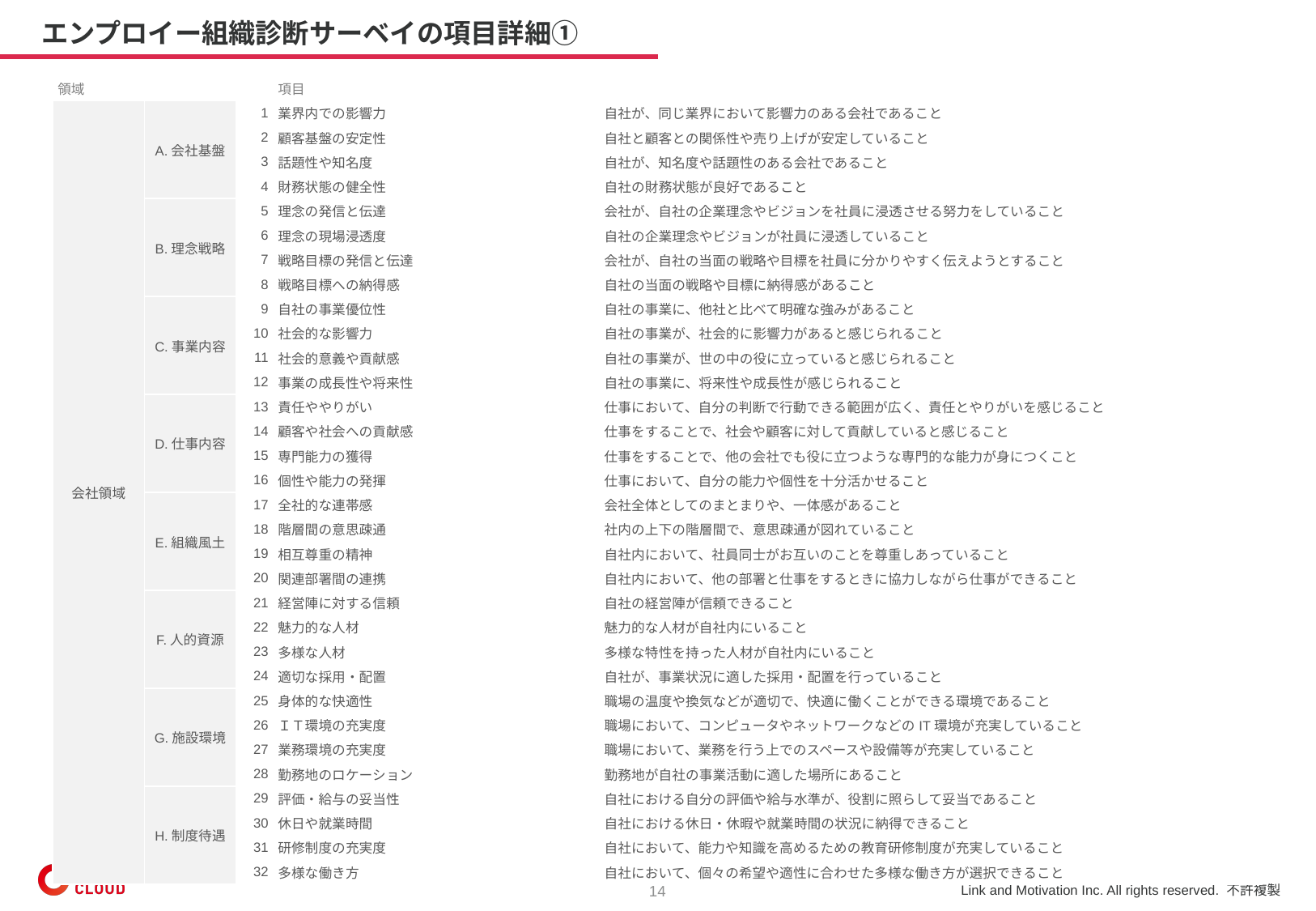

エンプロイー組織診断サーベイの項目詳細①
| 領域 |  |  | 項目 |  |
| --- | --- | --- | --- | --- |
| 会社領域 | A.会社基盤 | 1 | 業界内での影響力 | 自社が、同じ業界において影響力のある会社であること |
|  |  | 2 | 顧客基盤の安定性 | 自社と顧客との関係性や売り上げが安定していること |
|  |  | 3 | 話題性や知名度 | 自社が、知名度や話題性のある会社であること |
|  |  | 4 | 財務状態の健全性 | 自社の財務状態が良好であること |
|  | B.理念戦略 | 5 | 理念の発信と伝達 | 会社が、自社の企業理念やビジョンを社員に浸透させる努力をしていること |
|  |  | 6 | 理念の現場浸透度 | 自社の企業理念やビジョンが社員に浸透していること |
|  |  | 7 | 戦略目標の発信と伝達 | 会社が、自社の当面の戦略や目標を社員に分かりやすく伝えようとすること |
|  |  | 8 | 戦略目標への納得感 | 自社の当面の戦略や目標に納得感があること |
|  | C.事業内容 | 9 | 自社の事業優位性 | 自社の事業に、他社と比べて明確な強みがあること |
|  |  | 10 | 社会的な影響力 | 自社の事業が、社会的に影響力があると感じられること |
|  |  | 11 | 社会的意義や貢献感 | 自社の事業が、世の中の役に立っていると感じられること |
|  |  | 12 | 事業の成長性や将来性 | 自社の事業に、将来性や成長性が感じられること |
|  | D.仕事内容 | 13 | 責任ややりがい | 仕事において、自分の判断で行動できる範囲が広く、責任とやりがいを感じること |
|  |  | 14 | 顧客や社会への貢献感 | 仕事をすることで、社会や顧客に対して貢献していると感じること |
|  |  | 15 | 専門能力の獲得 | 仕事をすることで、他の会社でも役に立つような専門的な能力が身につくこと |
|  |  | 16 | 個性や能力の発揮 | 仕事において、自分の能力や個性を十分活かせること |
|  | E.組織風土 | 17 | 全社的な連帯感 | 会社全体としてのまとまりや、一体感があること |
|  |  | 18 | 階層間の意思疎通 | 社内の上下の階層間で、意思疎通が図れていること |
|  |  | 19 | 相互尊重の精神 | 自社内において、社員同士がお互いのことを尊重しあっていること |
|  |  | 20 | 関連部署間の連携 | 自社内において、他の部署と仕事をするときに協力しながら仕事ができること |
|  | F.人的資源 | 21 | 経営陣に対する信頼 | 自社の経営陣が信頼できること |
|  |  | 22 | 魅力的な人材 | 魅力的な人材が自社内にいること |
|  |  | 23 | 多様な人材 | 多様な特性を持った人材が自社内にいること |
|  |  | 24 | 適切な採用・配置 | 自社が、事業状況に適した採用・配置を行っていること |
|  | G.施設環境 | 25 | 身体的な快適性 | 職場の温度や換気などが適切で、快適に働くことができる環境であること |
|  |  | 26 | ＩＴ環境の充実度 | 職場において、コンピュータやネットワークなどのIT環境が充実していること |
|  |  | 27 | 業務環境の充実度 | 職場において、業務を行う上でのスペースや設備等が充実していること |
|  |  | 28 | 勤務地のロケーション | 勤務地が自社の事業活動に適した場所にあること |
|  | H.制度待遇 | 29 | 評価・給与の妥当性 | 自社における自分の評価や給与水準が、役割に照らして妥当であること |
|  |  | 30 | 休日や就業時間 | 自社における休日・休暇や就業時間の状況に納得できること |
|  |  | 31 | 研修制度の充実度 | 自社において、能力や知識を高めるための教育研修制度が充実していること |
|  |  | 32 | 多様な働き方 | 自社において、個々の希望や適性に合わせた多様な働き方が選択できること |
14